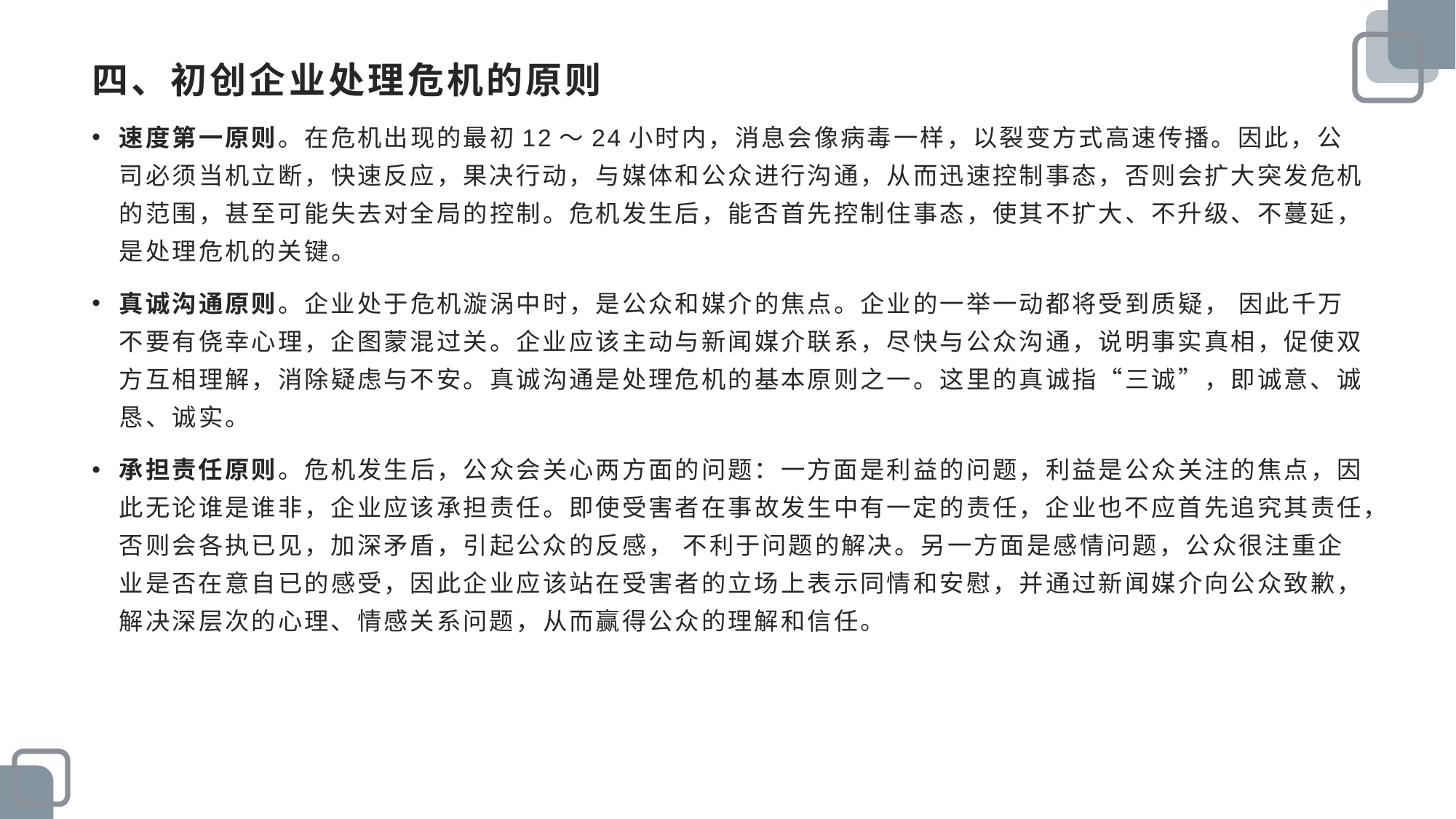

# 四、初创企业处理危机的原则
速度第一原则。在危机出现的最初12～24小时内，消息会像病毒一样，以裂变方式高速传播。因此，公司必须当机立断，快速反应，果决行动，与媒体和公众进行沟通，从而迅速控制事态，否则会扩大突发危机的范围，甚至可能失去对全局的控制。危机发生后，能否首先控制住事态，使其不扩大、不升级、不蔓延，是处理危机的关键。
真诚沟通原则。企业处于危机漩涡中时，是公众和媒介的焦点。企业的一举一动都将受到质疑， 因此千万不要有侥幸心理，企图蒙混过关。企业应该主动与新闻媒介联系，尽快与公众沟通，说明事实真相，促使双方互相理解，消除疑虑与不安。真诚沟通是处理危机的基本原则之一。这里的真诚指“三诚”，即诚意、诚恳、诚实。
承担责任原则。危机发生后，公众会关心两方面的问题：一方面是利益的问题，利益是公众关注的焦点，因此无论谁是谁非，企业应该承担责任。即使受害者在事故发生中有一定的责任，企业也不应首先追究其责任，否则会各执已见，加深矛盾，引起公众的反感， 不利于问题的解决。另一方面是感情问题，公众很注重企业是否在意自已的感受，因此企业应该站在受害者的立场上表示同情和安慰，并通过新闻媒介向公众致歉，解决深层次的心理、情感关系问题，从而赢得公众的理解和信任。